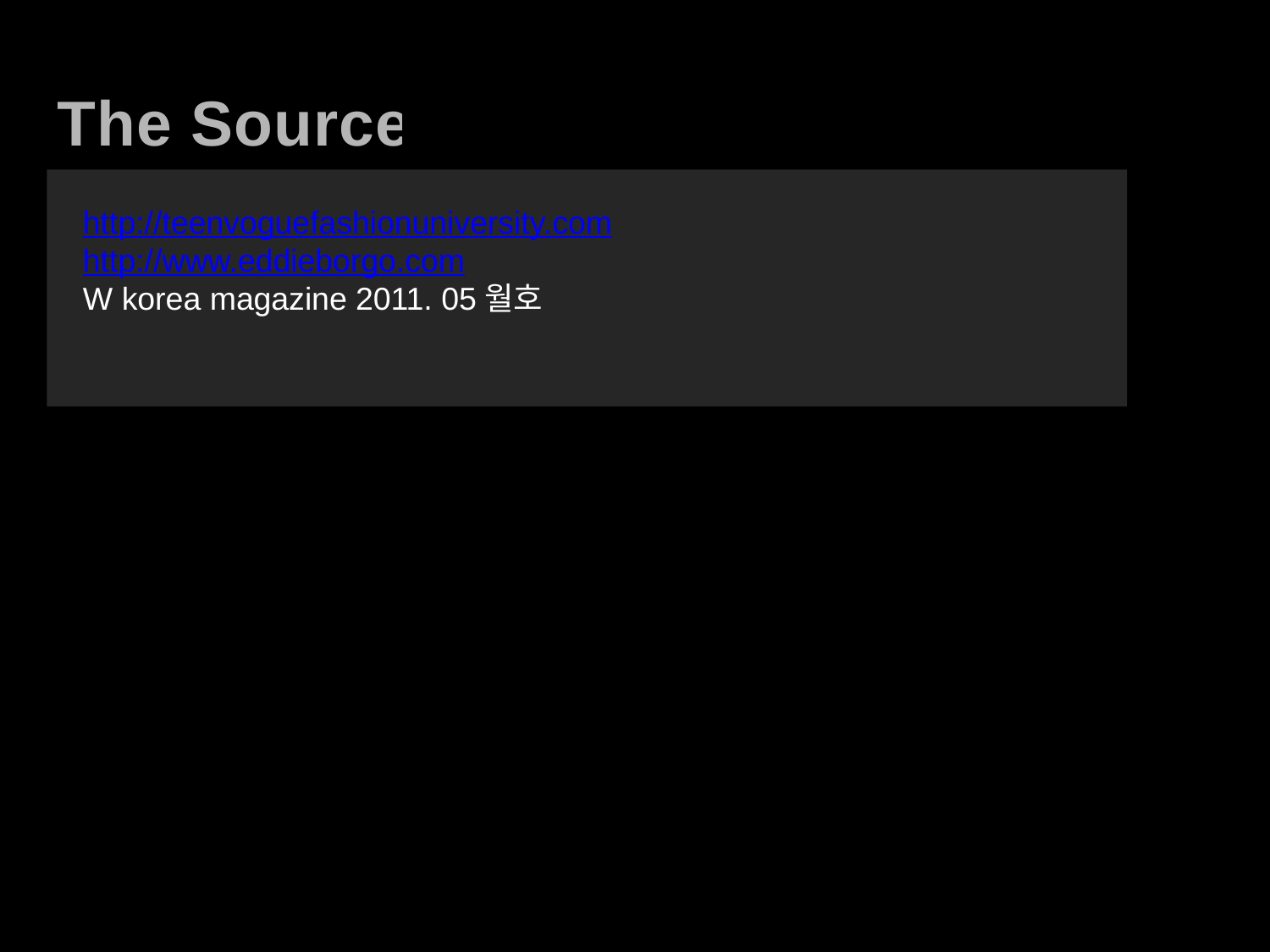

The Source

http://teenvoguefashionuniversity.com
http://www.eddieborgo.com
W korea magazine 2011. 05월호